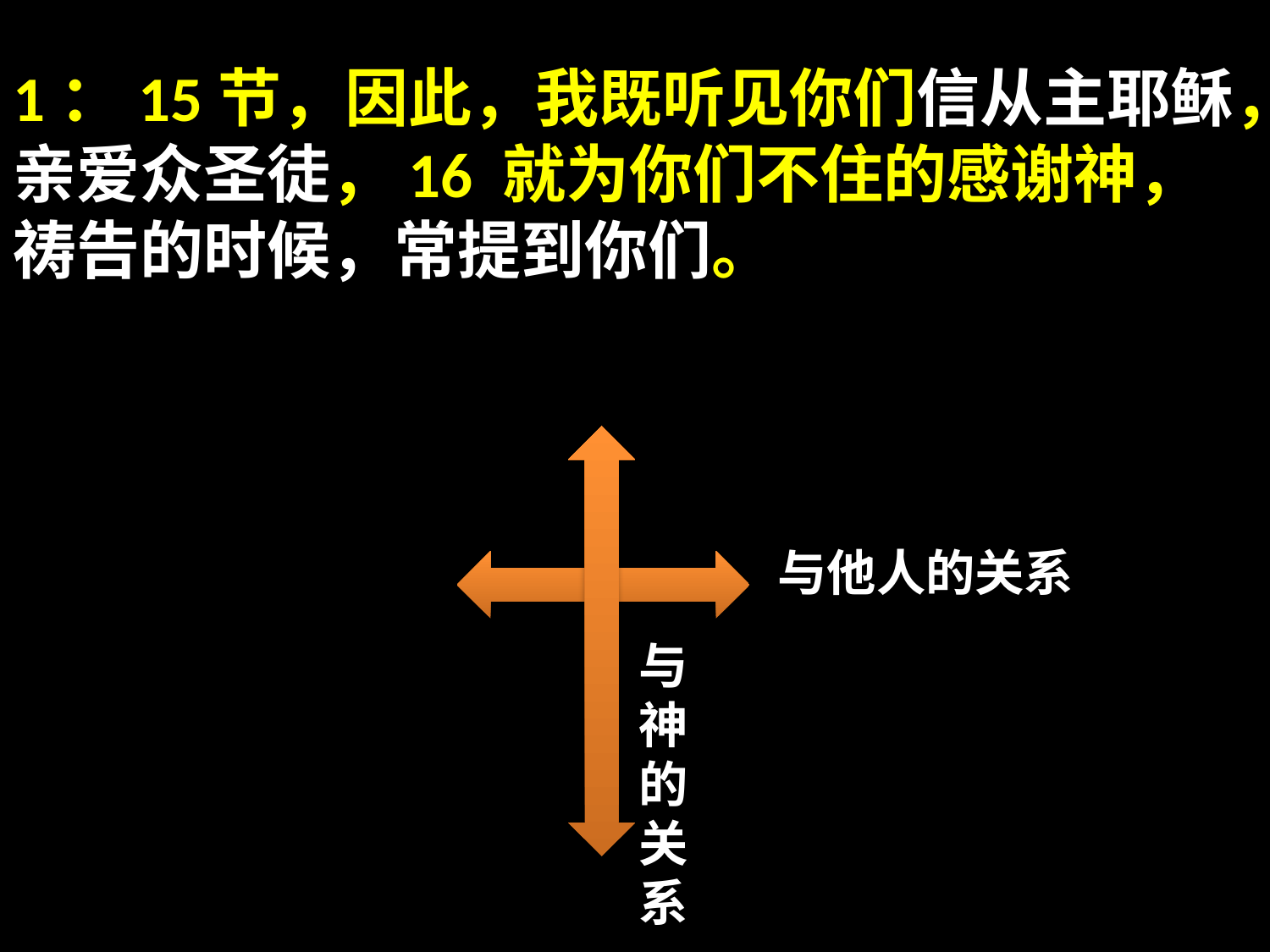

1：15节，因此，我既听见你们信从主耶稣，亲爱众圣徒，16 就为你们不住的感谢神，祷告的时候，常提到你们。

与他人的关系

与神的关系